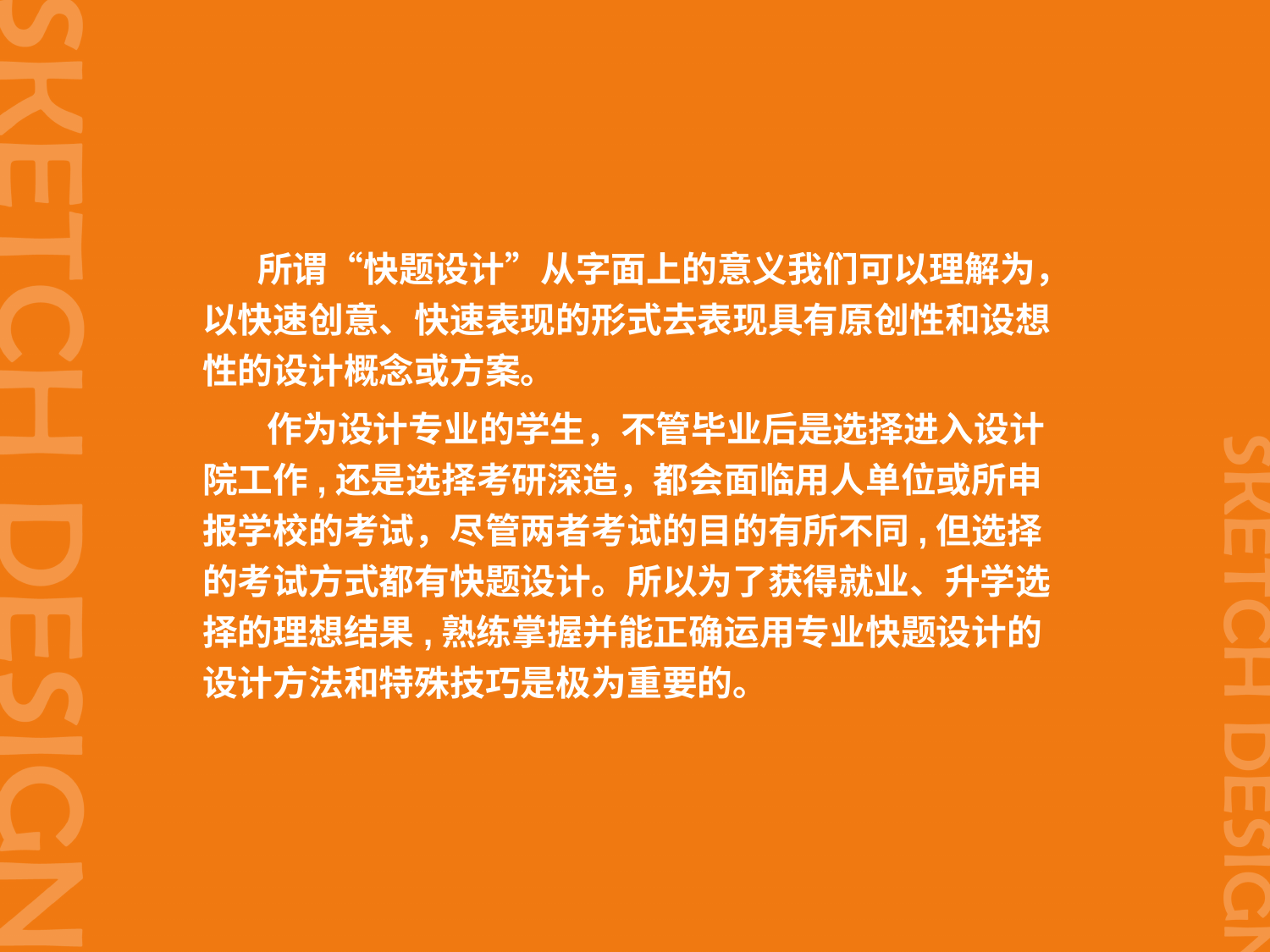

所谓“快题设计”从字面上的意义我们可以理解为，以快速创意、快速表现的形式去表现具有原创性和设想性的设计概念或方案。
       作为设计专业的学生，不管毕业后是选择进入设计院工作,还是选择考研深造，都会面临用人单位或所申报学校的考试，尽管两者考试的目的有所不同,但选择的考试方式都有快题设计。所以为了获得就业、升学选择的理想结果,熟练掌握并能正确运用专业快题设计的设计方法和特殊技巧是极为重要的。